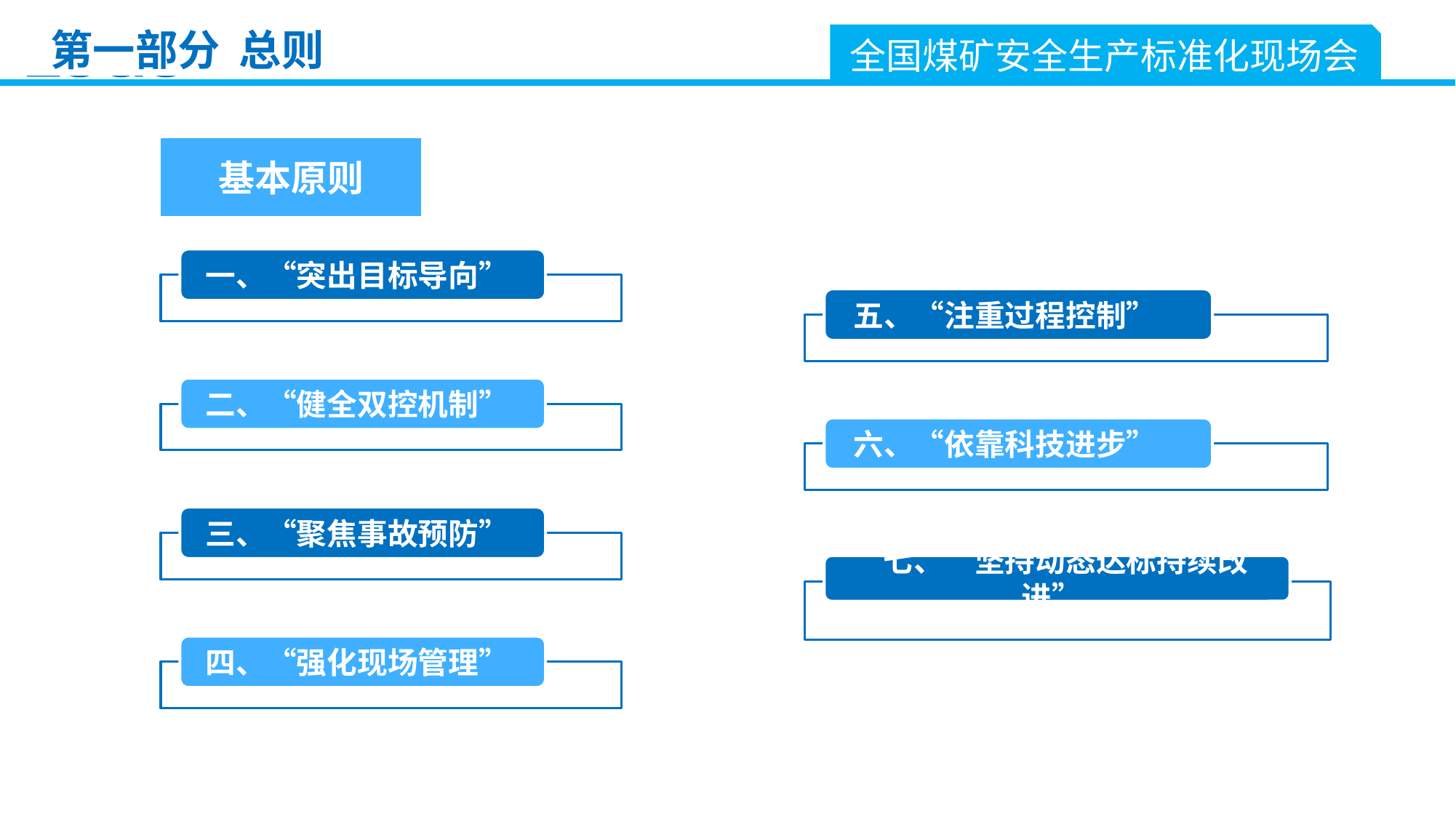

第一部分  总则

全国煤矿安全生产标准化现场会
基本原则
一、“突出目标导向”

五、“注重过程控制”

二、“健全双控机制”

六、“依靠科技进步”

三、“聚焦事故预防”

   七、“坚持动态达标持续改进”

四、“强化现场管理”